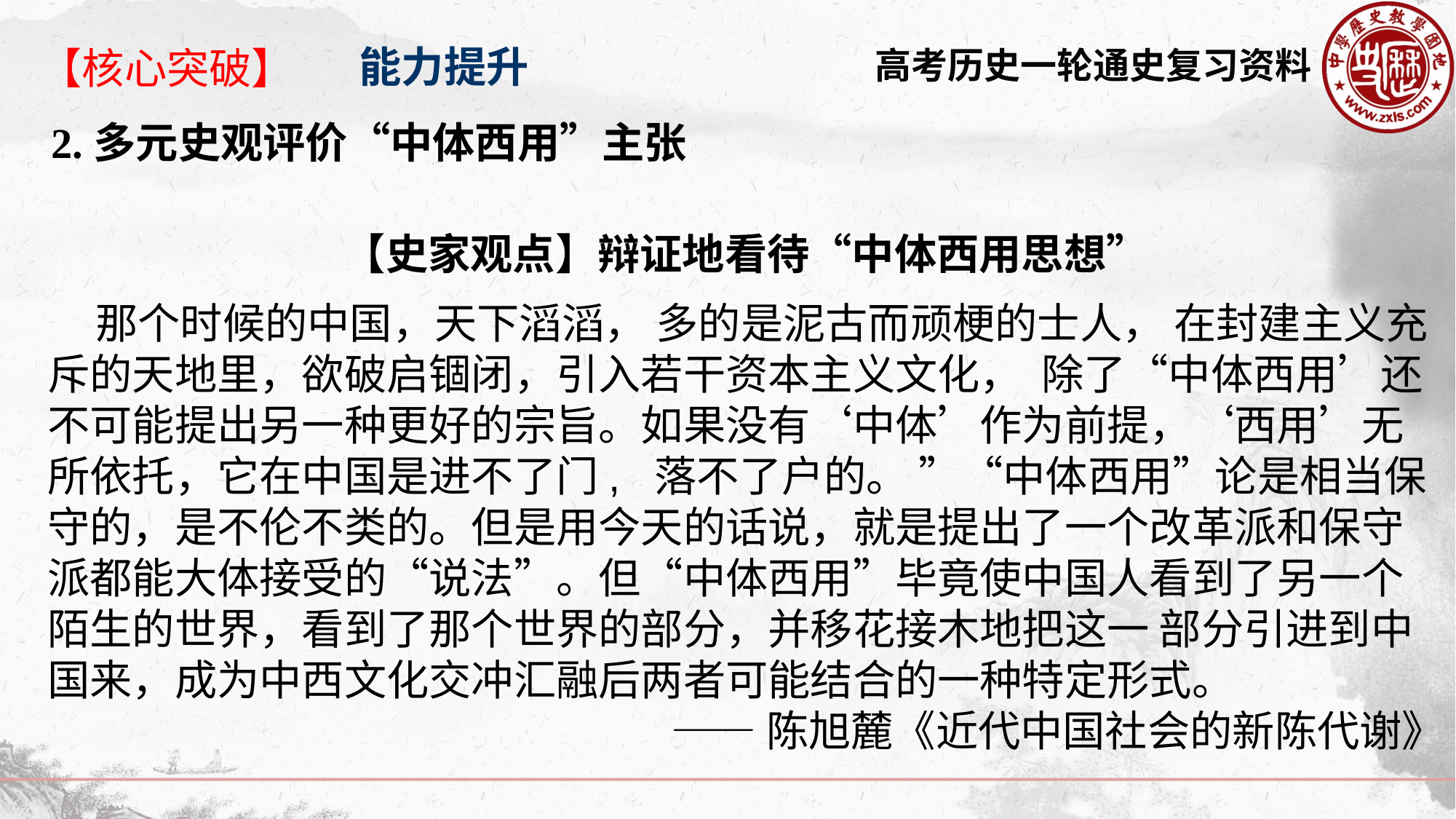

能力提升
【核心突破】
2.多元史观评价“中体西用”主张
【史家观点】辩证地看待“中体西用思想”
    那个时候的中国，天下滔滔， 多的是泥古而顽梗的士人， 在封建主义充斥的天地里，欲破启锢闭，引入若干资本主义文化，  除了“中体西用’还不可能提出另一种更好的宗旨。如果没有‘中体’作为前提，‘西用’无所依托，它在中国是进不了门,  落不了户的。 ”“中体西用”论是相当保守的，是不伦不类的。但是用今天的话说，就是提出了一个改革派和保守派都能大体接受的“说法”。但“中体西用”毕竟使中国人看到了另一个陌生的世界，看到了那个世界的部分，并移花接木地把这一 部分引进到中国来，成为中西文化交冲汇融后两者可能结合的一种特定形式。
——陈旭麓《近代中国社会的新陈代谢》